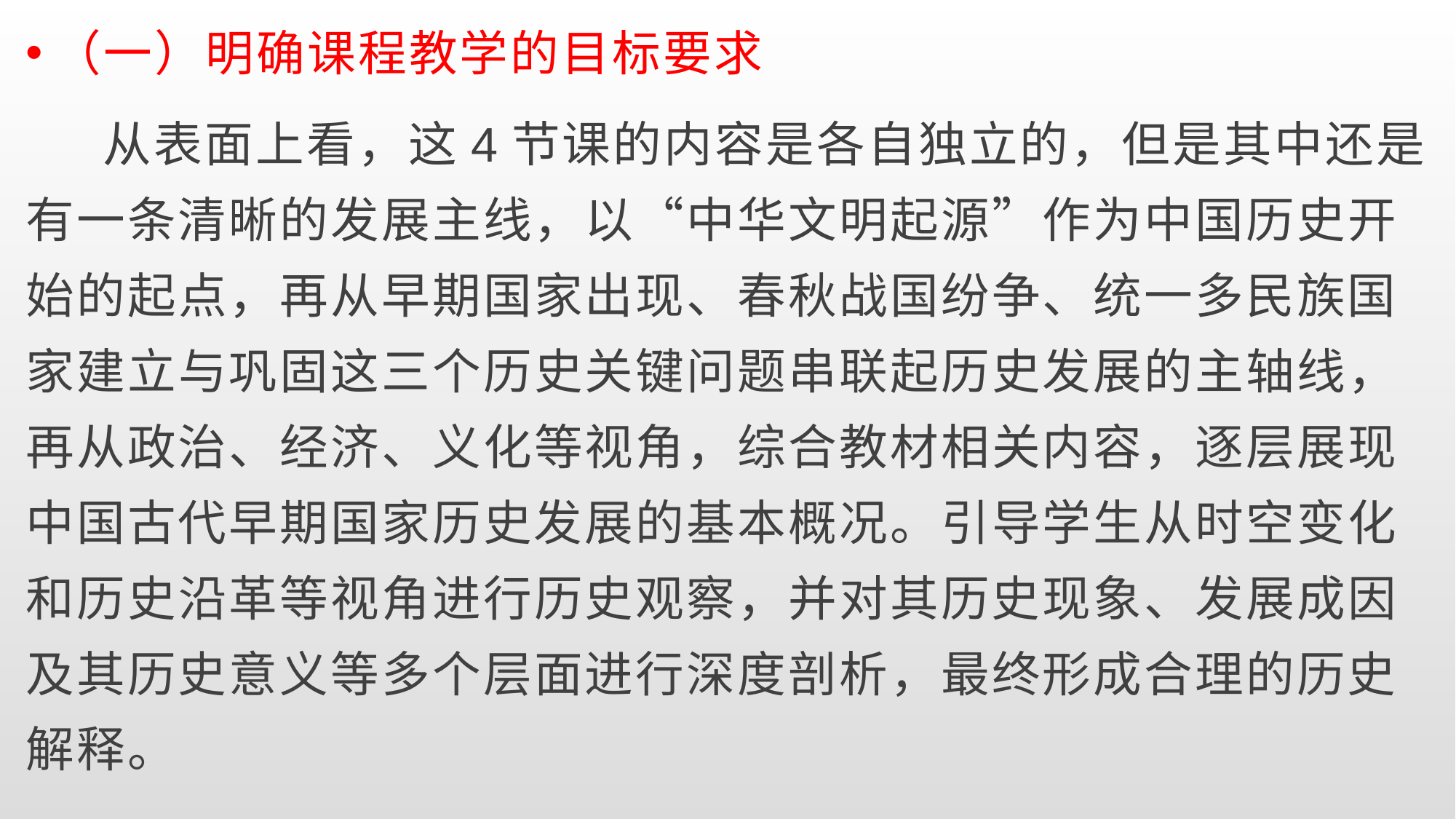

（一）明确课程教学的目标要求
     从表面上看，这4节课的内容是各自独立的，但是其中还是有一条清晰的发展主线，以“中华文明起源”作为中国历史开始的起点，再从早期国家出现、春秋战国纷争、统一多民族国家建立与巩固这三个历史关键问题串联起历史发展的主轴线，再从政治、经济、义化等视角，综合教材相关内容，逐层展现中国古代早期国家历史发展的基本概况。引导学生从时空变化和历史沿革等视角进行历史观察，并对其历史现象、发展成因及其历史意义等多个层面进行深度剖析，最终形成合理的历史解释。

#